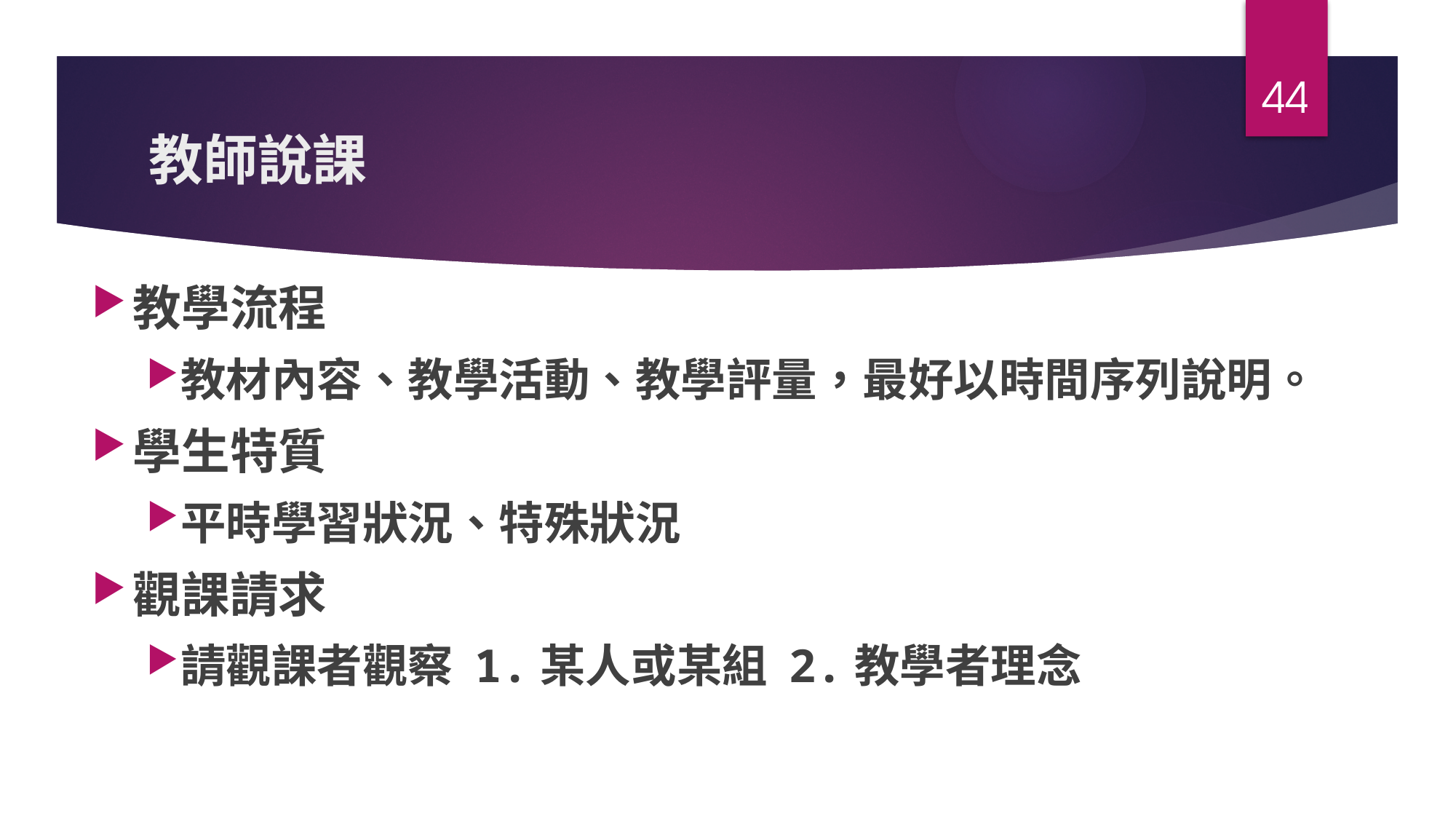

44
# 教師說課
教學流程
教材內容、教學活動、教學評量，最好以時間序列說明。
學生特質
平時學習狀況、特殊狀況
觀課請求
請觀課者觀察 1.某人或某組 2.教學者理念